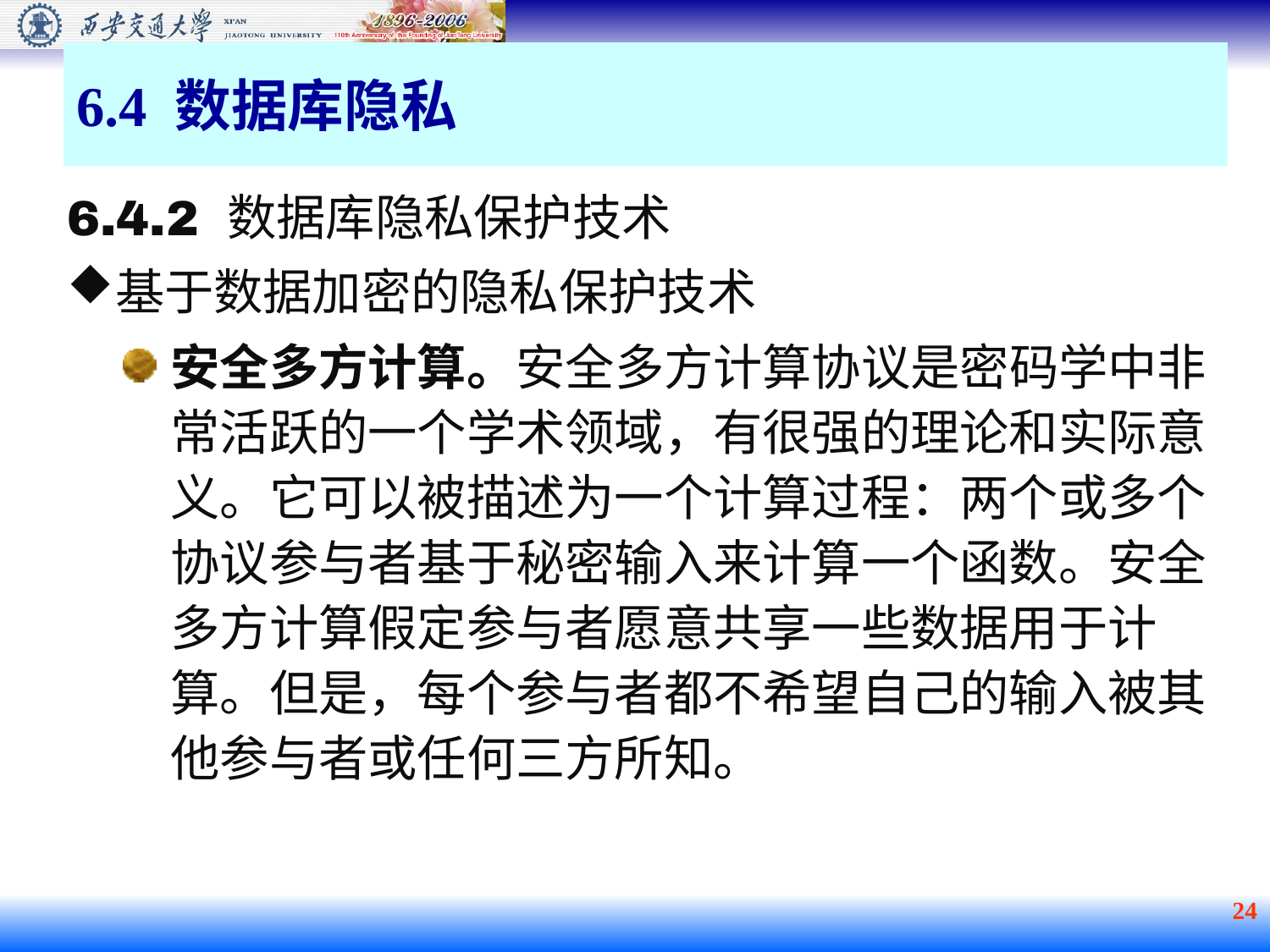

6.4 数据库隐私

6.4.2 数据库隐私保护技术
基于数据加密的隐私保护技术
安全多方计算。安全多方计算协议是密码学中非常活跃的一个学术领域，有很强的理论和实际意义。它可以被描述为一个计算过程：两个或多个协议参与者基于秘密输入来计算一个函数。安全多方计算假定参与者愿意共享一些数据用于计算。但是，每个参与者都不希望自己的输入被其他参与者或任何三方所知。
 24